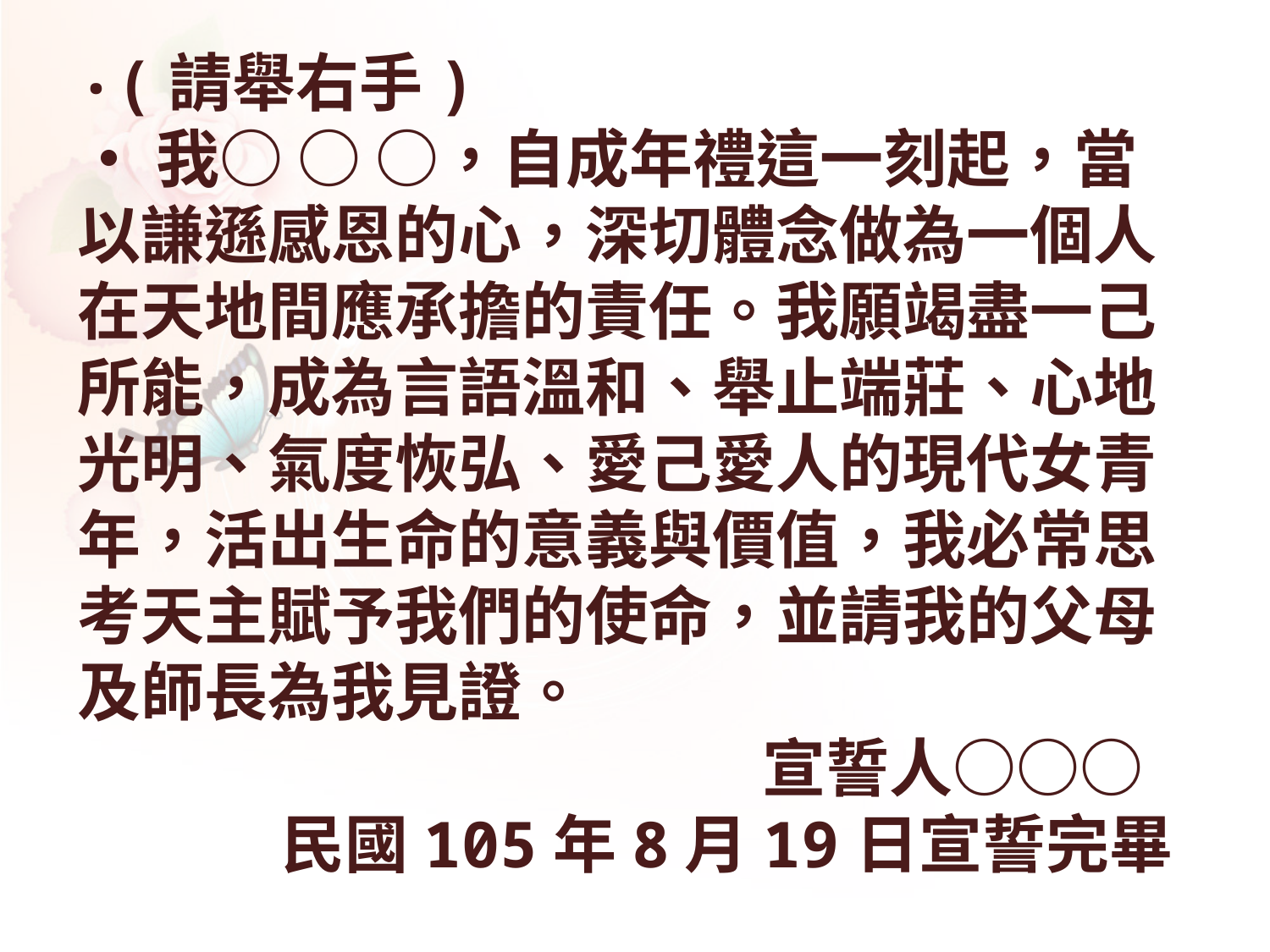

‧(請舉右手)
‧我○ ○ ○，自成年禮這一刻起，當以謙遜感恩的心，深切體念做為一個人在天地間應承擔的責任。我願竭盡一己所能，成為言語溫和、舉止端莊、心地光明、氣度恢弘、愛己愛人的現代女青年，活出生命的意義與價值，我必常思考天主賦予我們的使命，並請我的父母及師長為我見證。
 宣誓人○○○
民國105年8月19日宣誓完畢